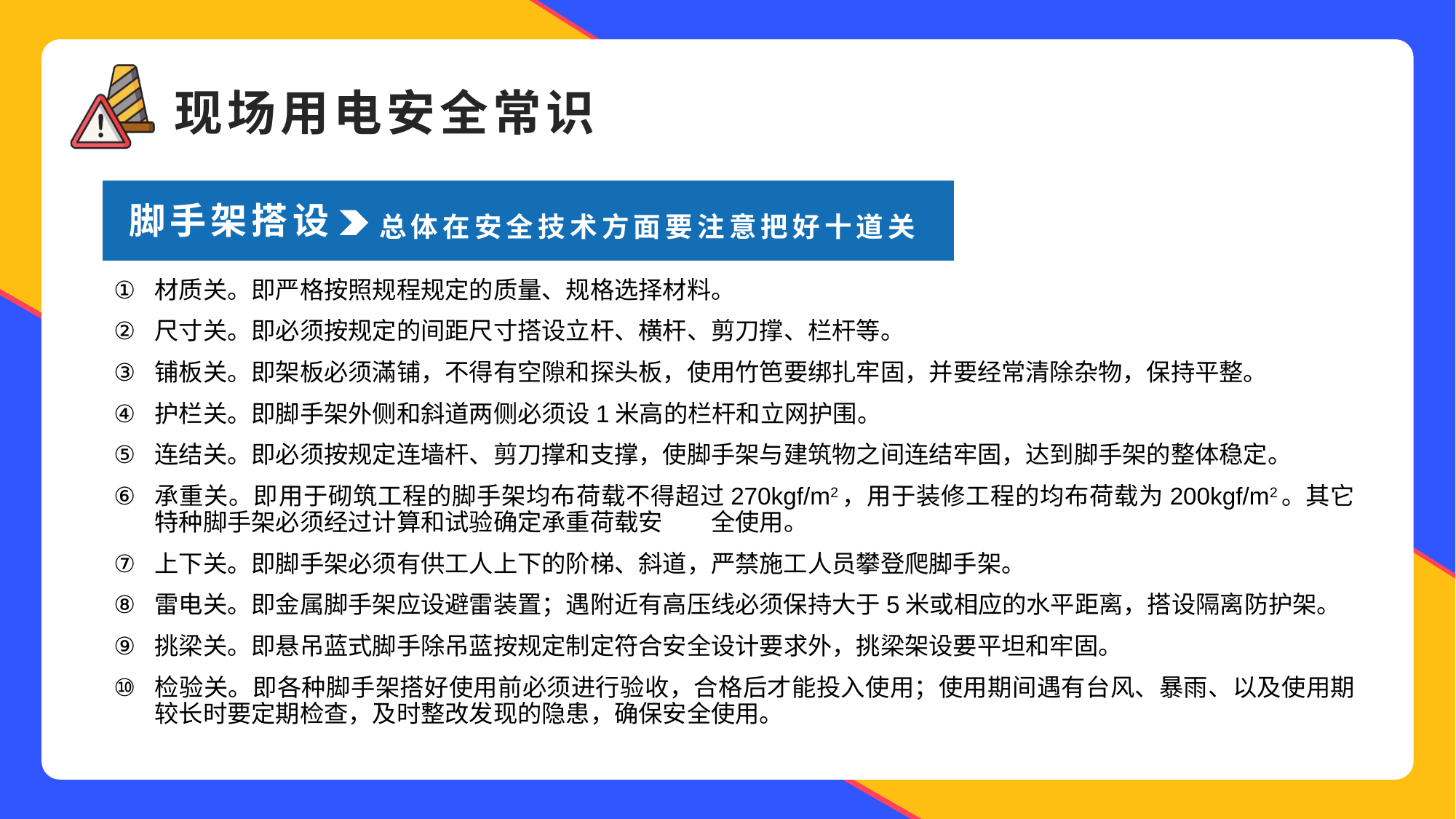

脚手架搭设
总体在安全技术方面要注意把好十道关

材质关。即严格按照规程规定的质量、规格选择材料。
尺寸关。即必须按规定的间距尺寸搭设立杆、横杆、剪刀撑、栏杆等。
铺板关。即架板必须滿铺，不得有空隙和探头板，使用竹笆要绑扎牢固，并要经常清除杂物，保持平整。
护栏关。即脚手架外侧和斜道两侧必须设1米高的栏杆和立网护围。
连结关。即必须按规定连墙杆、剪刀撑和支撑，使脚手架与建筑物之间连结牢固，达到脚手架的整体稳定。
承重关。即用于砌筑工程的脚手架均布荷载不得超过270kgf/m2，用于装修工程的均布荷载为200kgf/m2。其它特种脚手架必须经过计算和试验确定承重荷载安　　全使用。
上下关。即脚手架必须有供工人上下的阶梯、斜道，严禁施工人员攀登爬脚手架。
雷电关。即金属脚手架应设避雷装置；遇附近有高压线必须保持大于5米或相应的水平距离，搭设隔离防护架。
挑梁关。即悬吊蓝式脚手除吊蓝按规定制定符合安全设计要求外，挑梁架设要平坦和牢固。
检验关。即各种脚手架搭好使用前必须进行验收，合格后才能投入使用；使用期间遇有台风、暴雨、以及使用期较长时要定期检查，及时整改发现的隐患，确保安全使用。